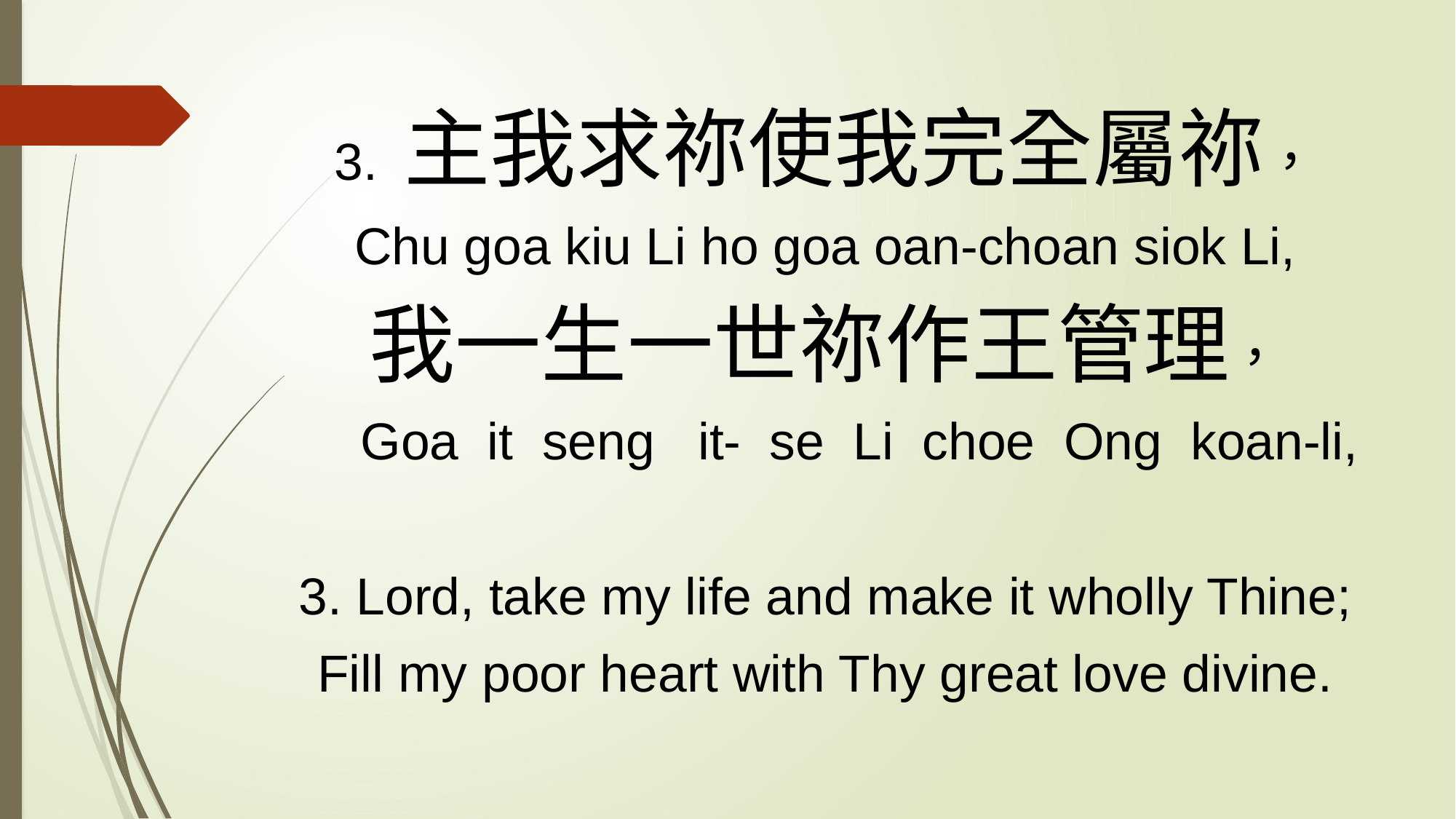

3. 主我求祢使我完全屬祢，
Chu goa kiu Li ho goa oan-choan siok Li,
我一生一世祢作王管理，
     Goa  it  seng   it-  se  Li  choe  Ong  koan-li,

3. Lord, take my life and make it wholly Thine;
Fill my poor heart with Thy great love divine.